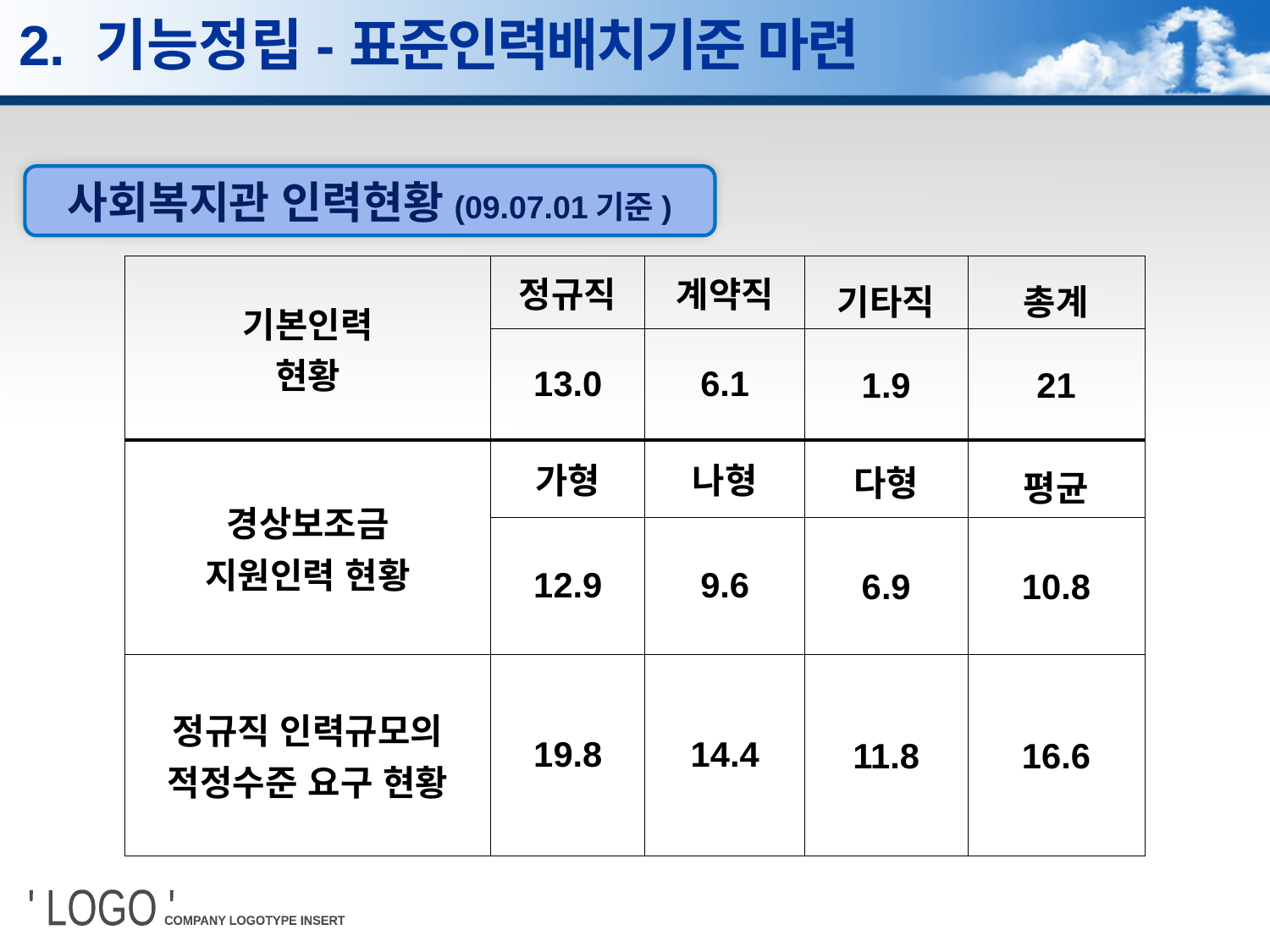

2. 기능정립-표준인력배치기준 마련

사회복지관 인력현황(09.07.01기준)
| 기본인력 현황 | 정규직 | 계약직 | 기타직 | 총계 |
| --- | --- | --- | --- | --- |
|  | 13.0 | 6.1 | 1.9 | 21 |
| 경상보조금 지원인력 현황 | 가형 | 나형 | 다형 | 평균 |
|  | 12.9 | 9.6 | 6.9 | 10.8 |
| 정규직 인력규모의 적정수준 요구 현황 | 19.8 | 14.4 | 11.8 | 16.6 |